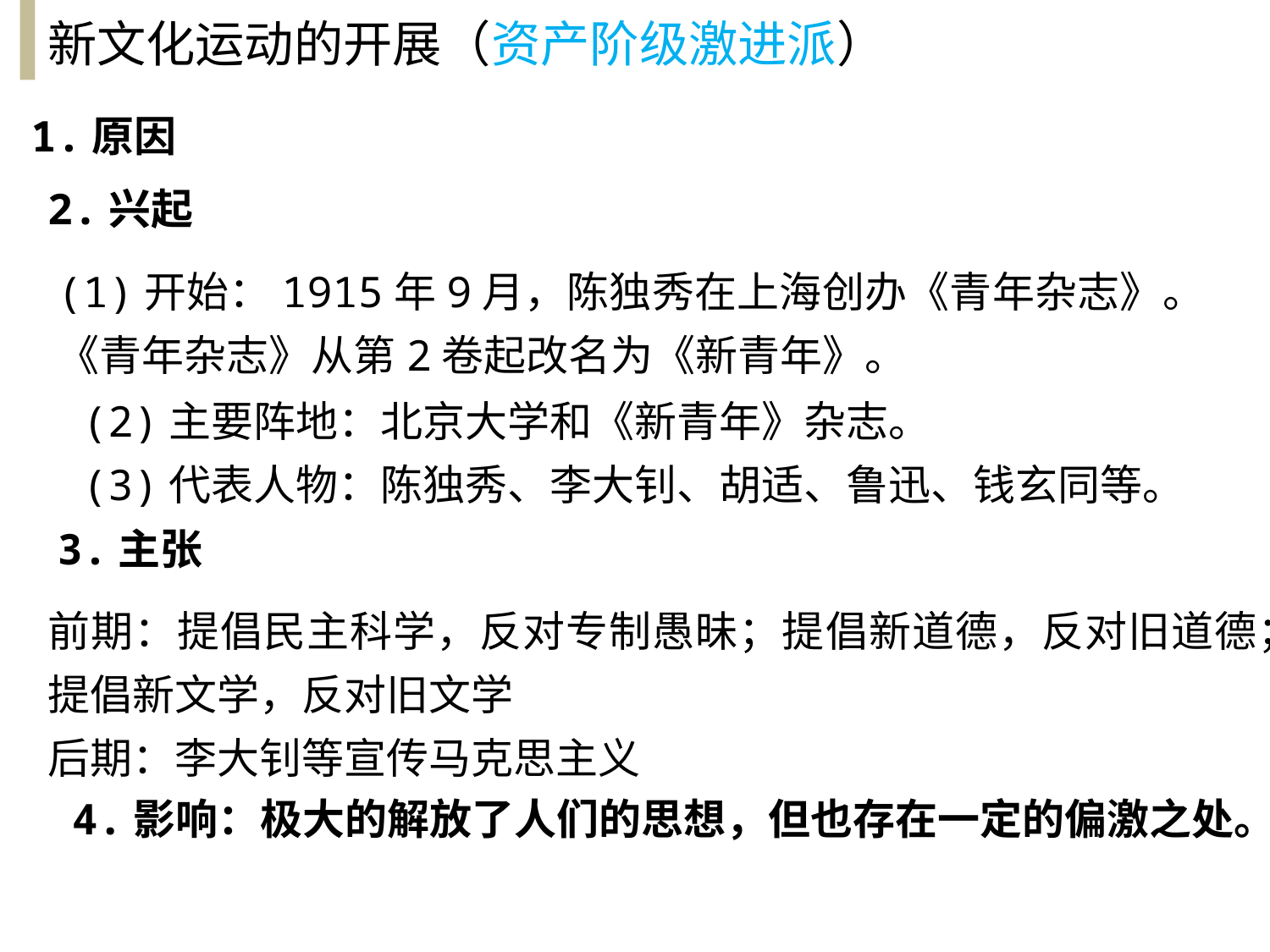

新文化运动的开展（资产阶级激进派）
1.原因
2.兴起
(1)开始：1915年9月，陈独秀在上海创办《青年杂志》。《青年杂志》从第2卷起改名为《新青年》。
(2)主要阵地：北京大学和《新青年》杂志。
(3)代表人物：陈独秀、李大钊、胡适、鲁迅、钱玄同等。
3.主张
前期：提倡民主科学，反对专制愚昧；提倡新道德，反对旧道德；提倡新文学，反对旧文学
后期：李大钊等宣传马克思主义
4.影响：极大的解放了人们的思想，但也存在一定的偏激之处。